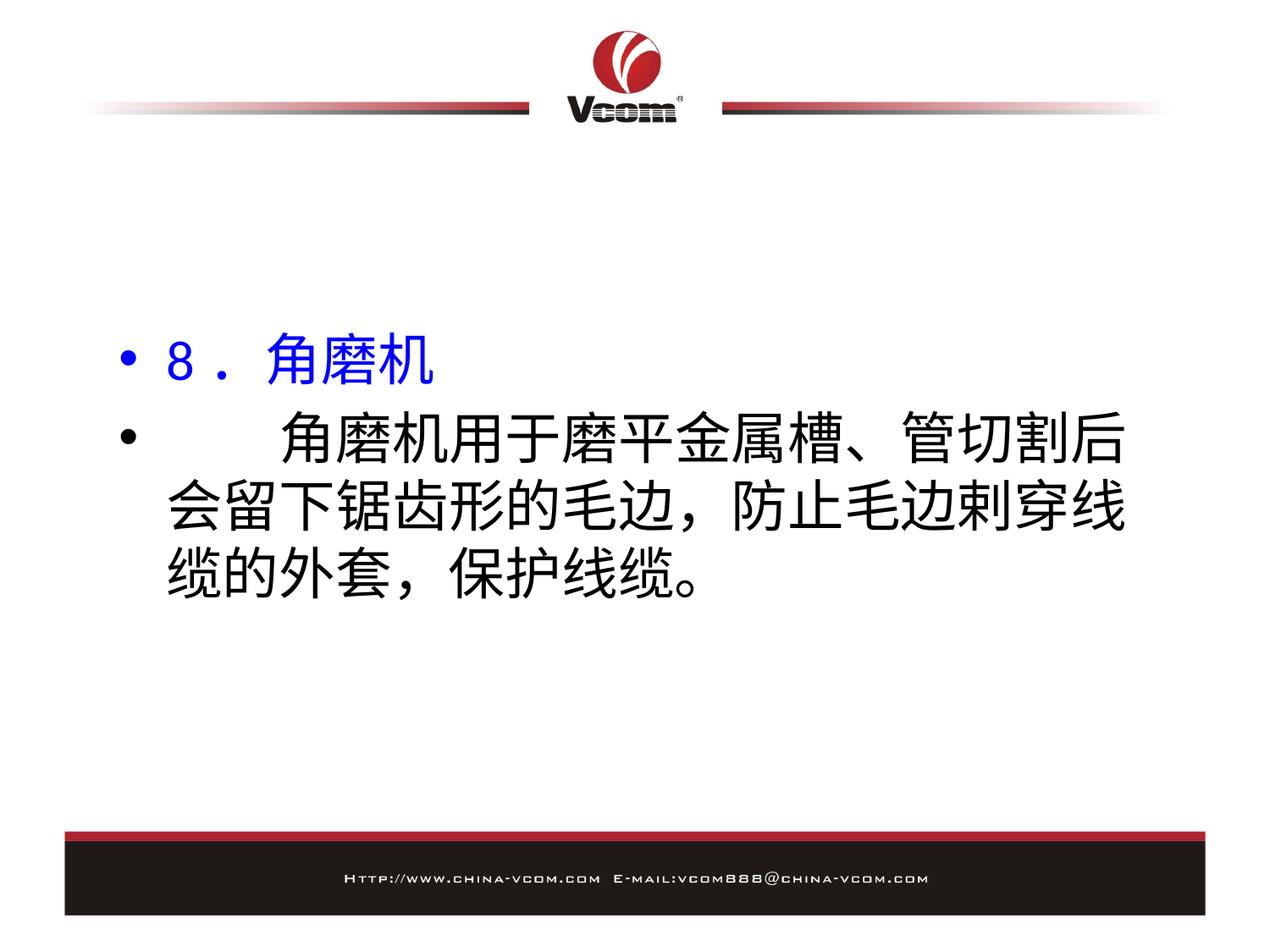

#
8．角磨机
　　角磨机用于磨平金属槽、管切割后会留下锯齿形的毛边，防止毛边剌穿线缆的外套，保护线缆。